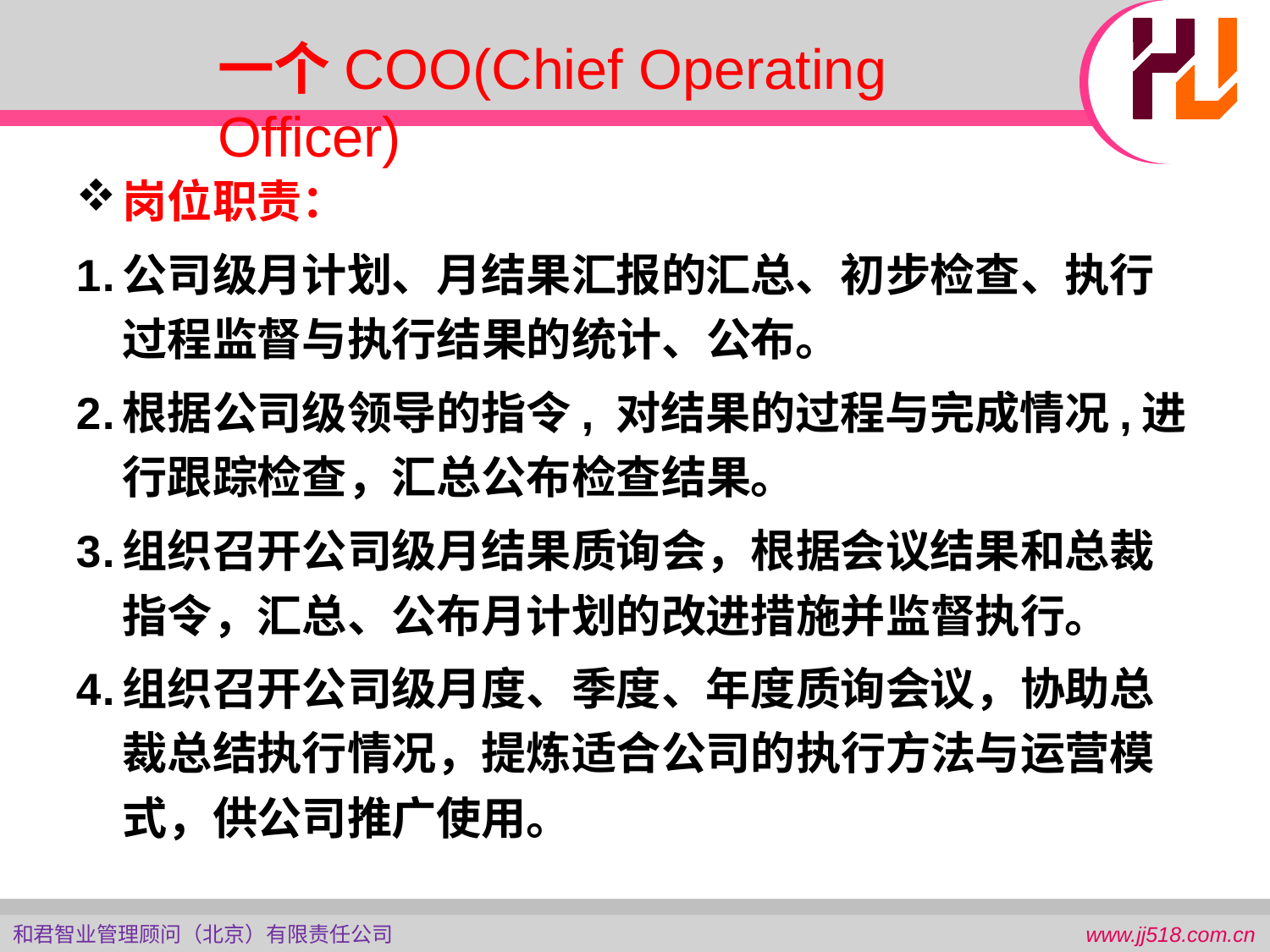

# 一个COO(Chief Operating Officer)
岗位职责：
公司级月计划、月结果汇报的汇总、初步检查、执行过程监督与执行结果的统计、公布。
根据公司级领导的指令, 对结果的过程与完成情况,进行跟踪检查，汇总公布检查结果。
组织召开公司级月结果质询会，根据会议结果和总裁指令，汇总、公布月计划的改进措施并监督执行。
组织召开公司级月度、季度、年度质询会议，协助总裁总结执行情况，提炼适合公司的执行方法与运营模式，供公司推广使用。